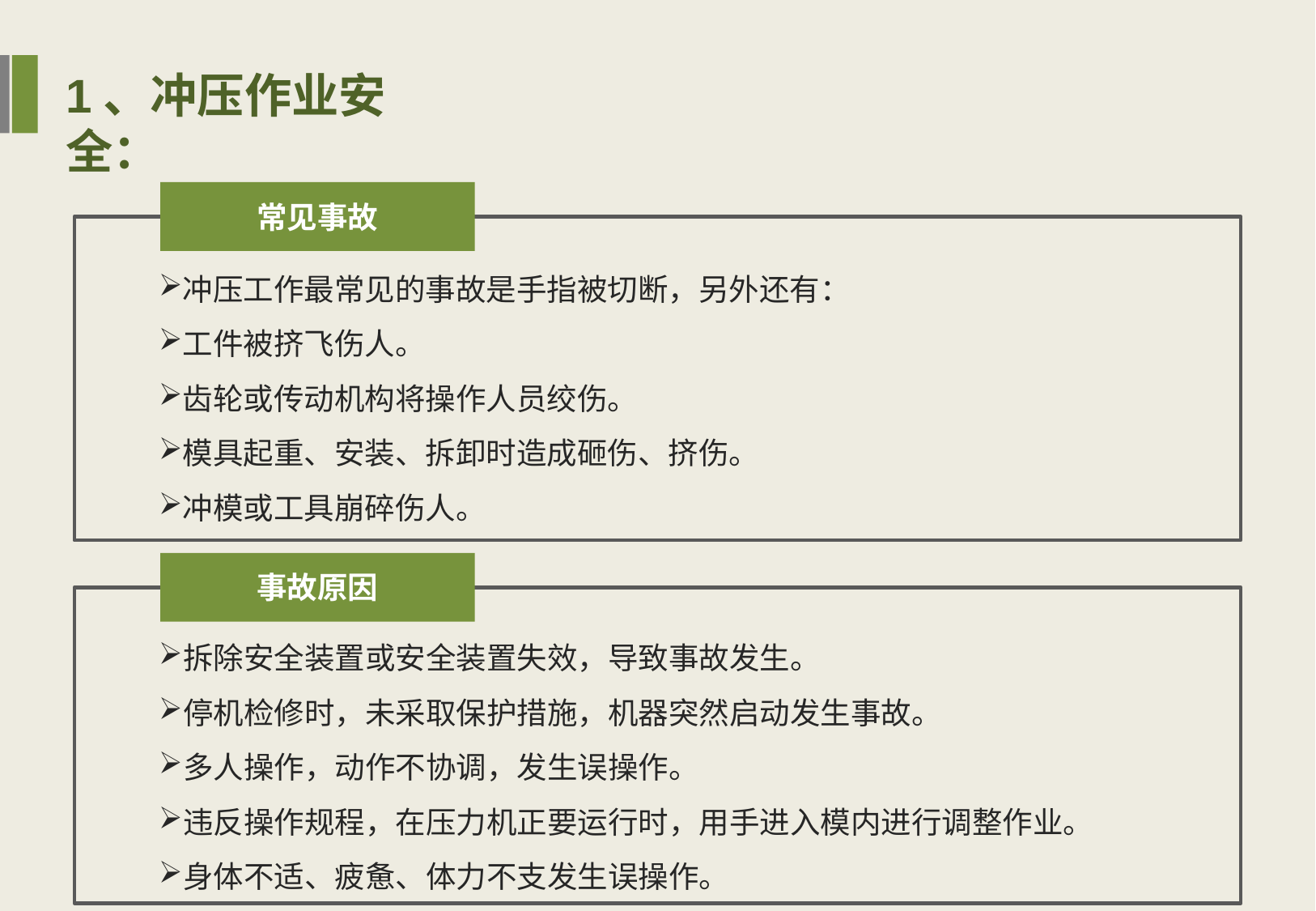

1、冲压作业安全：

常见事故

冲压工作最常见的事故是手指被切断，另外还有：
工件被挤飞伤人。
齿轮或传动机构将操作人员绞伤。
模具起重、安装、拆卸时造成砸伤、挤伤。
冲模或工具崩碎伤人。

事故原因

拆除安全装置或安全装置失效，导致事故发生。
停机检修时，未采取保护措施，机器突然启动发生事故。
多人操作，动作不协调，发生误操作。
违反操作规程，在压力机正要运行时，用手进入模内进行调整作业。
身体不适、疲惫、体力不支发生误操作。